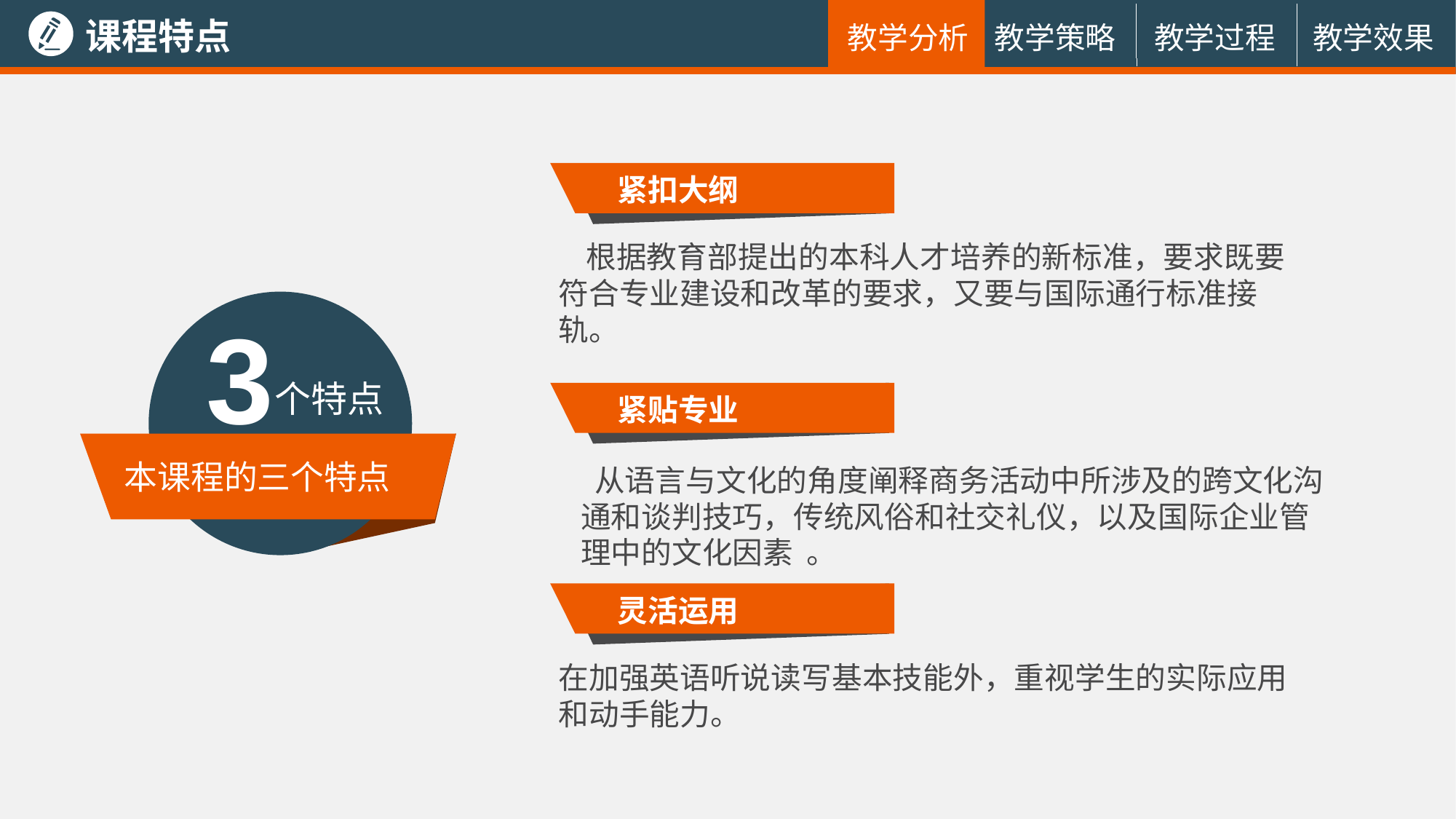

课程特点

教学过程
教学效果
教学分析
教学策略

紧扣大纲
   根据教育部提出的本科人才培养的新标准，要求既要符合专业建设和改革的要求，又要与国际通行标准接轨。

3
个特点

紧贴专业

本课程的三个特点
 从语言与文化的角度阐释商务活动中所涉及的跨文化沟通和谈判技巧，传统风俗和社交礼仪，以及国际企业管理中的文化因素  。

灵活运用
在加强英语听说读写基本技能外，重视学生的实际应用和动手能力。